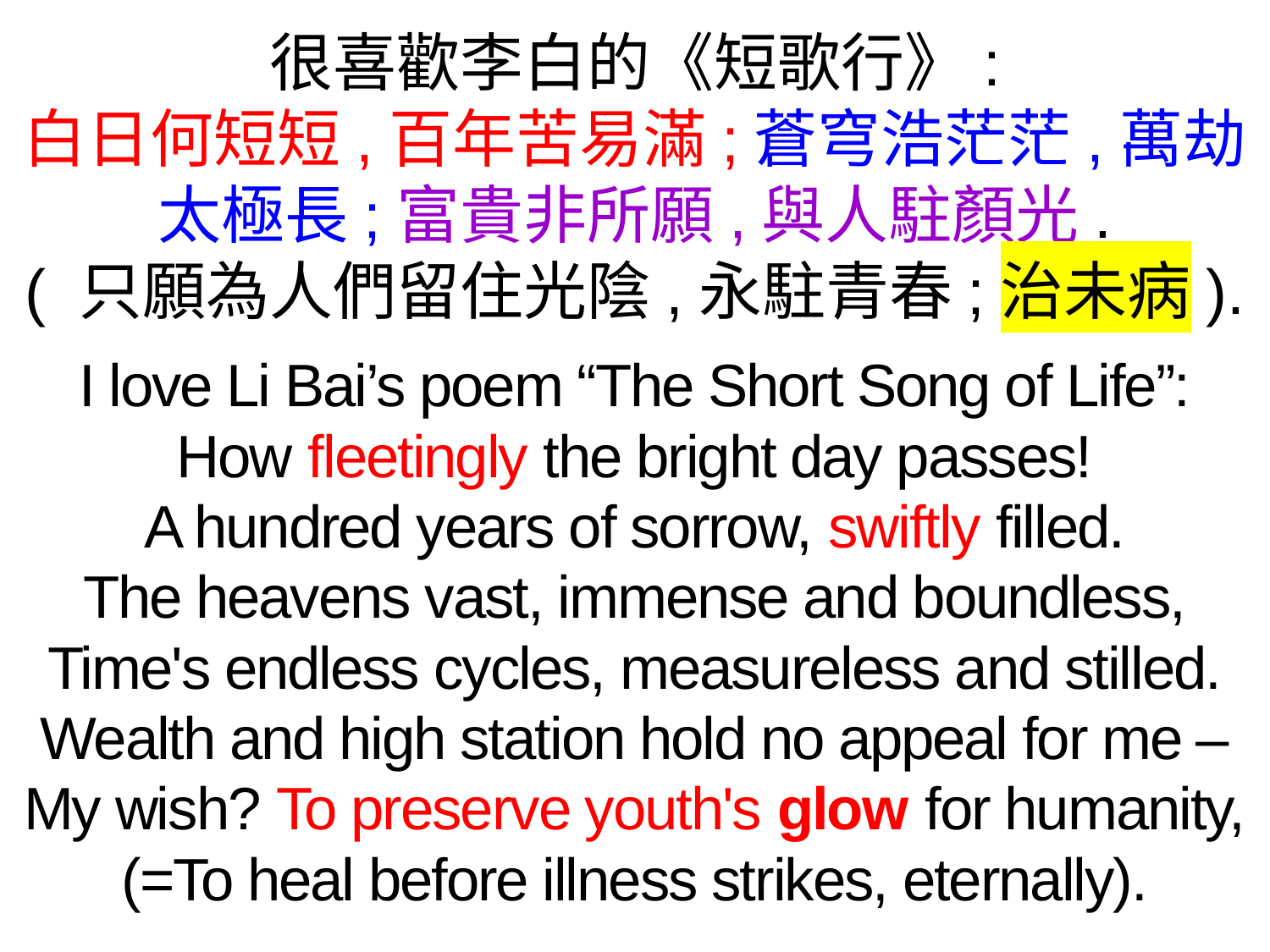

很喜歡李白的《短歌行》:
白日何短短,百年苦易滿;蒼穹浩茫茫,萬劫太極長;富貴非所願,與人駐顏光.
( 只願為人們留住光陰,永駐青春;治未病).
I love Li Bai’s poem “The Short Song of Life”:
How fleetingly the bright day passes!
A hundred years of sorrow, swiftly filled.
The heavens vast, immense and boundless,
Time's endless cycles, measureless and stilled.
Wealth and high station hold no appeal for me –
My wish? To preserve youth's glow for humanity,
(=To heal before illness strikes, eternally).